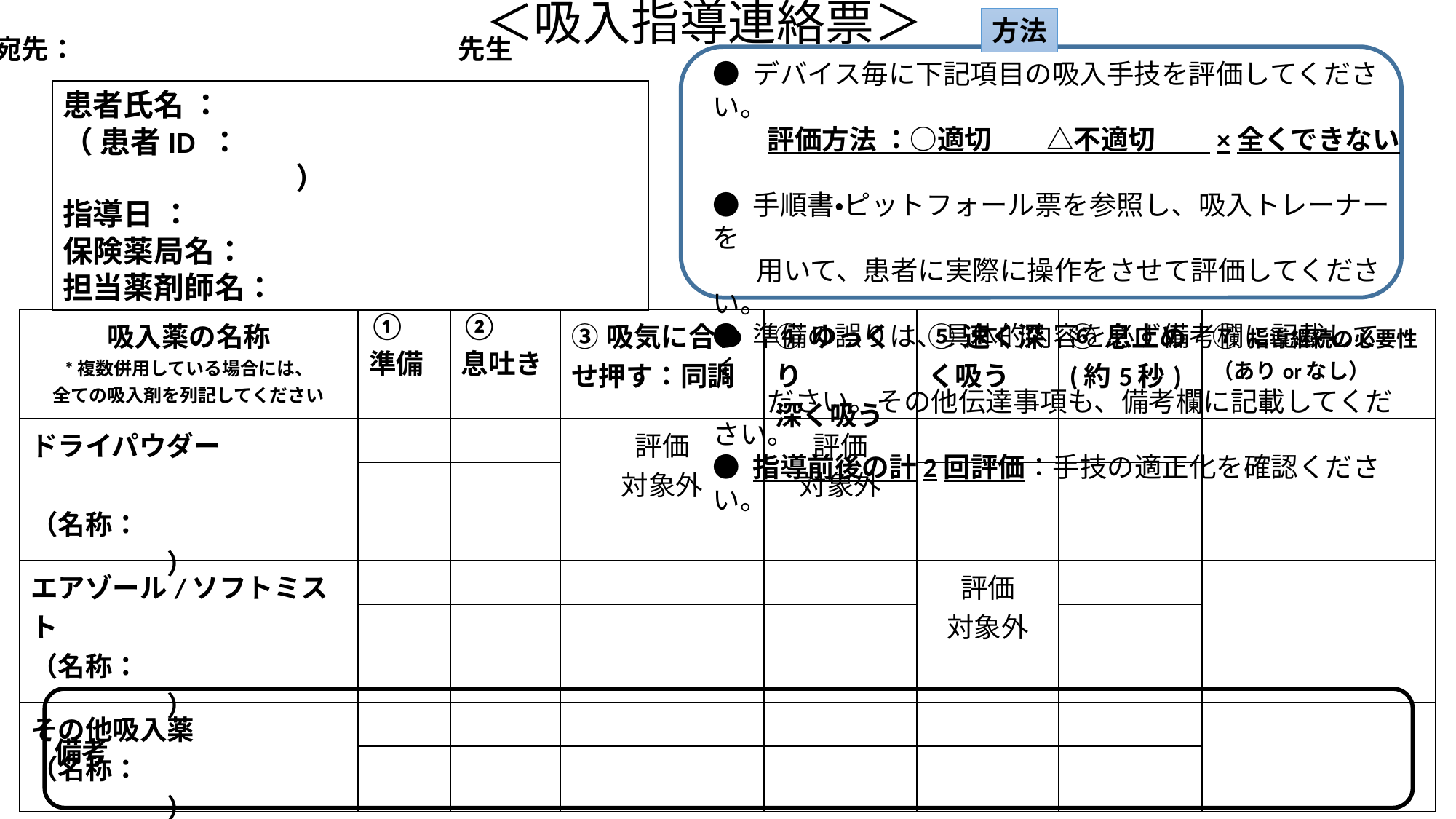

＜吸入指導連絡票＞
方法
宛先：　　　　　　　　　　　　　　先生

● デバイス毎に下記項目の吸入手技を評価してください。
　　評価方法 ：○適切　　△不適切　　×全くできない
● 手順書・ピットフォール票を参照し、吸入トレーナーを
      用いて、患者に実際に操作をさせて評価してください。
● 準備の誤りは、具体的内容を必ず備考欄に記載してく
　　ださい。その他伝達事項も、備考欄に記載してください。
● 指導前後の計2回評価：手技の適正化を確認ください。

患者氏名 ：
（ 患者ID ：　　　　　　　　　　　　　　　　　　　   　）
指導日 ：
保険薬局名：
担当薬剤師名：
| 吸入薬の名称 \*複数併用している場合には、 全ての吸入剤を列記してください | ① 準備 | ② 息吐き | ③吸気に合わせ押す：同調 | ④ゆっくり 深く吸う | ⑤速く深く吸う | ⑥息止め (約5秒) | ⑦指導継続の必要性（ありorなし） |
| --- | --- | --- | --- | --- | --- | --- | --- |
| ドライパウダー　　　　　　 （名称：　　　　　　　　　　　　） |  |  | 評価 対象外 | 評価 対象外 |  |  |  |
|  |  |  |  |  |  |  |  |
| エアゾール/ソフトミスト （名称：　　　　　　　　　　　　） |  |  |  |  | 評価 対象外 |  |  |
|  |  |  |  |  |  |  |  |
| その他吸入薬 （名称：　　　　　　　　　　　　） |  |  |  |  |  |  |  |
|  |  |  |  |  |  |  |  |

備考